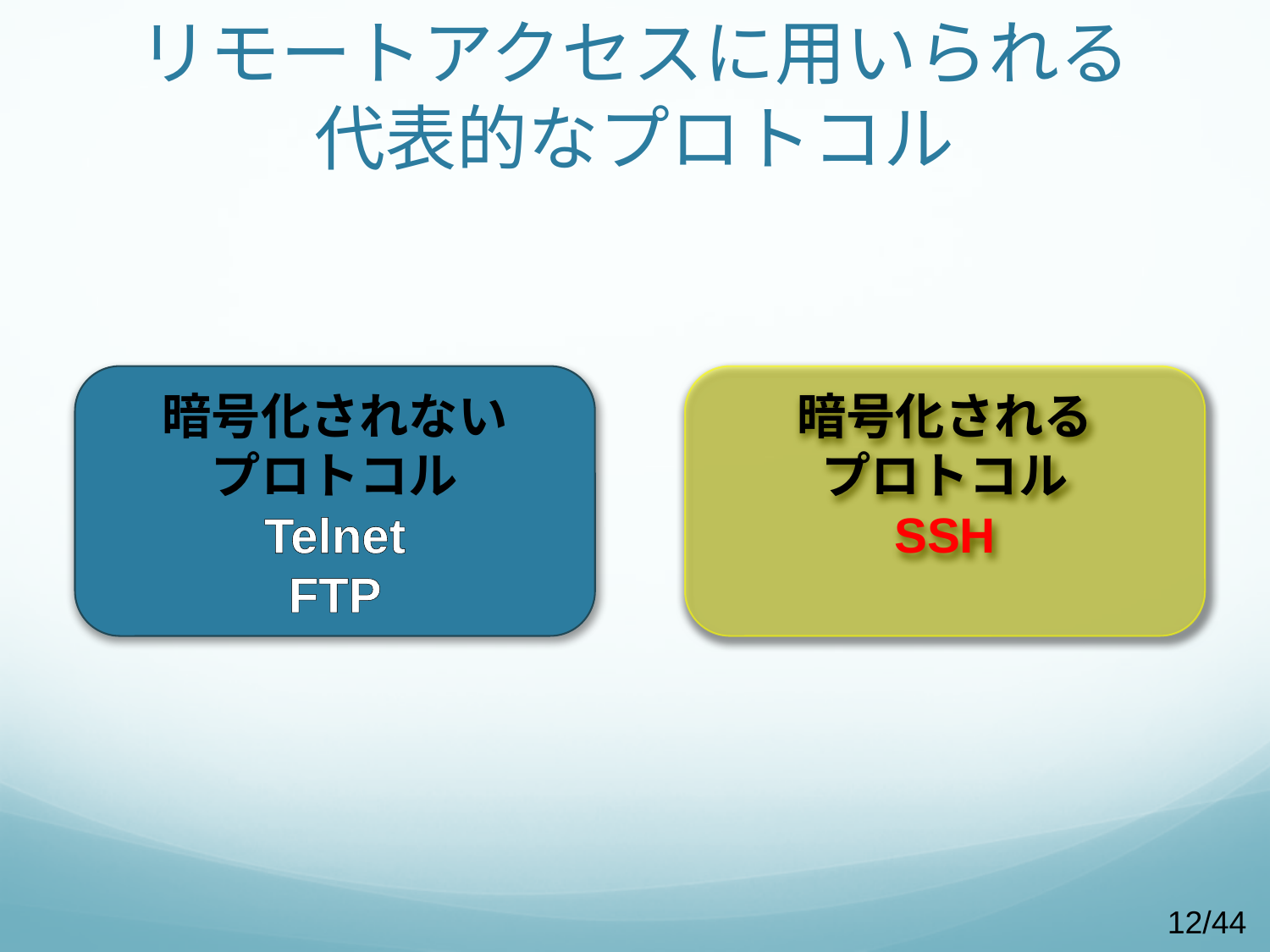

# リモートアクセスに用いられる 代表的なプロトコル
暗号化されない
プロトコル
Telnet
FTP
暗号化される
プロトコル
SSH